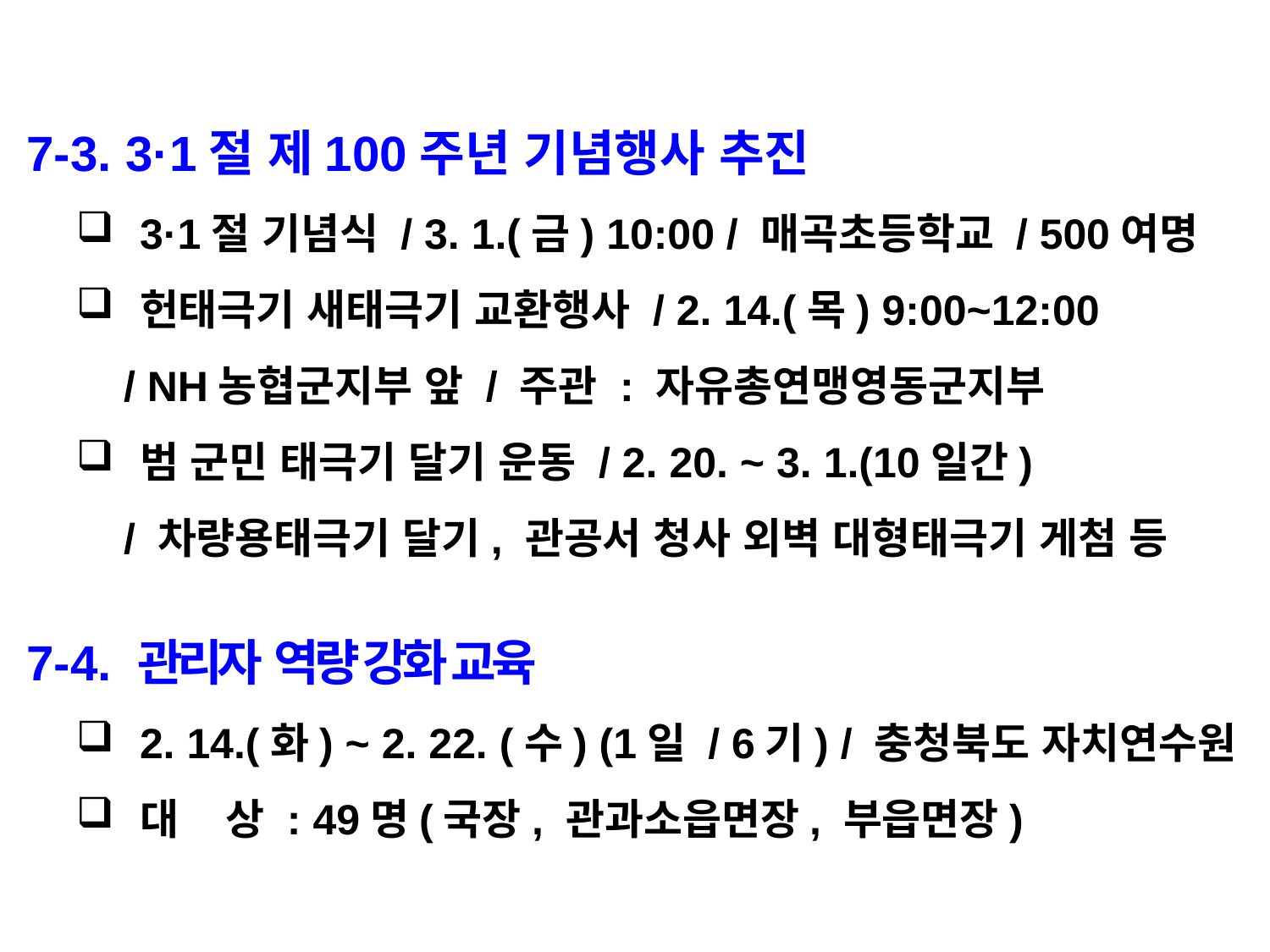

7-3. 3·1절 제100주년 기념행사 추진
3·1절 기념식 / 3. 1.(금) 10:00 / 매곡초등학교 / 500여명
헌태극기 새태극기 교환행사 / 2. 14.(목) 9:00~12:00
    / NH농협군지부 앞 / 주관 : 자유총연맹영동군지부
범 군민 태극기 달기 운동 / 2. 20. ~ 3. 1.(10일간)
    / 차량용태극기 달기, 관공서 청사 외벽 대형태극기 게첨 등

 7-4. 관리자  역량 강화 교육
2. 14.(화) ~ 2. 22. (수) (1일 / 6기) / 충청북도 자치연수원
대    상 : 49명(국장, 관과소읍면장, 부읍면장)